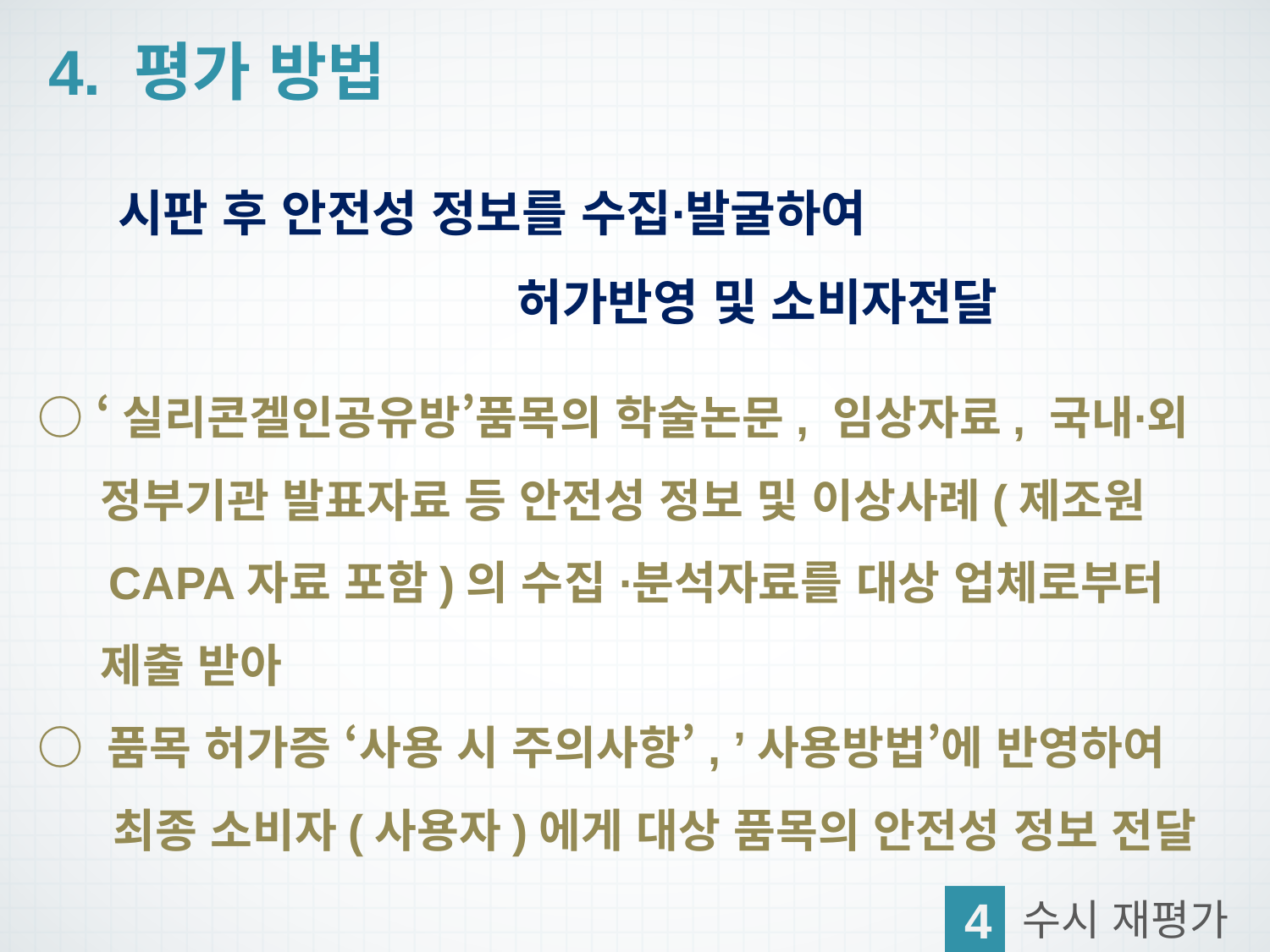

4. 평가 방법
     시판 후 안전성 정보를 수집∙발굴하여
                                  허가반영 및 소비자전달

○ ‘실리콘겔인공유방’품목의 학술논문, 임상자료, 국내∙외
    정부기관 발표자료 등 안전성 정보 및 이상사례(제조원 CAPA자료 포함)의 수집 ∙분석자료를 대상 업체로부터
    제출 받아
○ 품목 허가증 ‘사용 시 주의사항’, ’사용방법’에 반영하여
     최종 소비자(사용자)에게 대상 품목의 안전성 정보 전달
4
수시 재평가